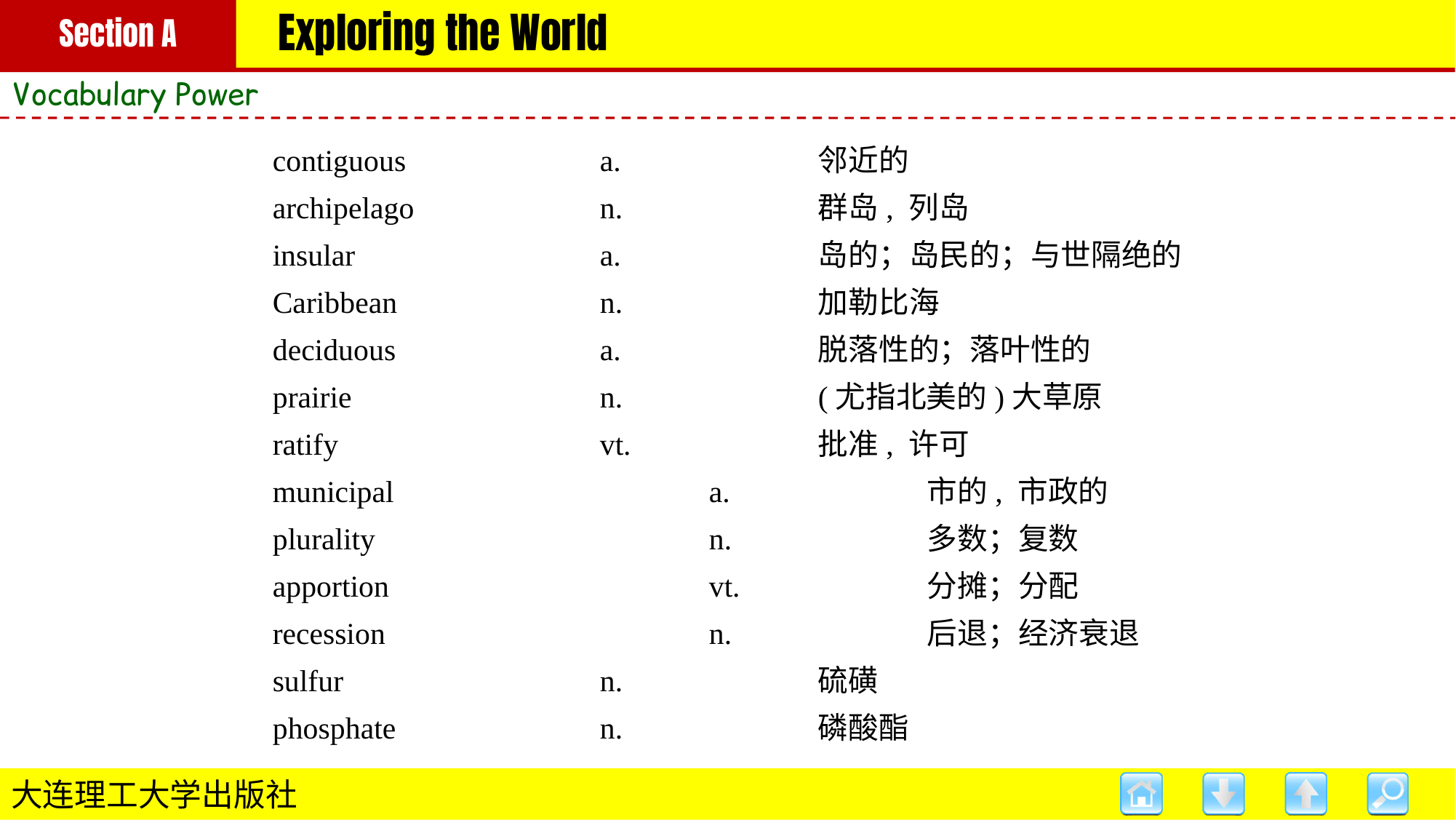

Section A
# Exploring the World
Vocabulary Power
contiguous 		a. 		邻近的
archipelago 		n. 		群岛, 列岛
insular 			a. 		岛的；岛民的；与世隔绝的
Caribbean 		n. 		加勒比海
deciduous 		a. 		脱落性的；落叶性的
prairie 			n. 		(尤指北美的)大草原
ratify 			vt. 		批准, 许可
municipal			a. 		市的, 市政的
plurality 			n. 		多数；复数
apportion 			vt. 		分摊；分配
recession 			n. 		后退；经济衰退
sulfur 			n. 		硫磺
phosphate 		n. 		磷酸酯